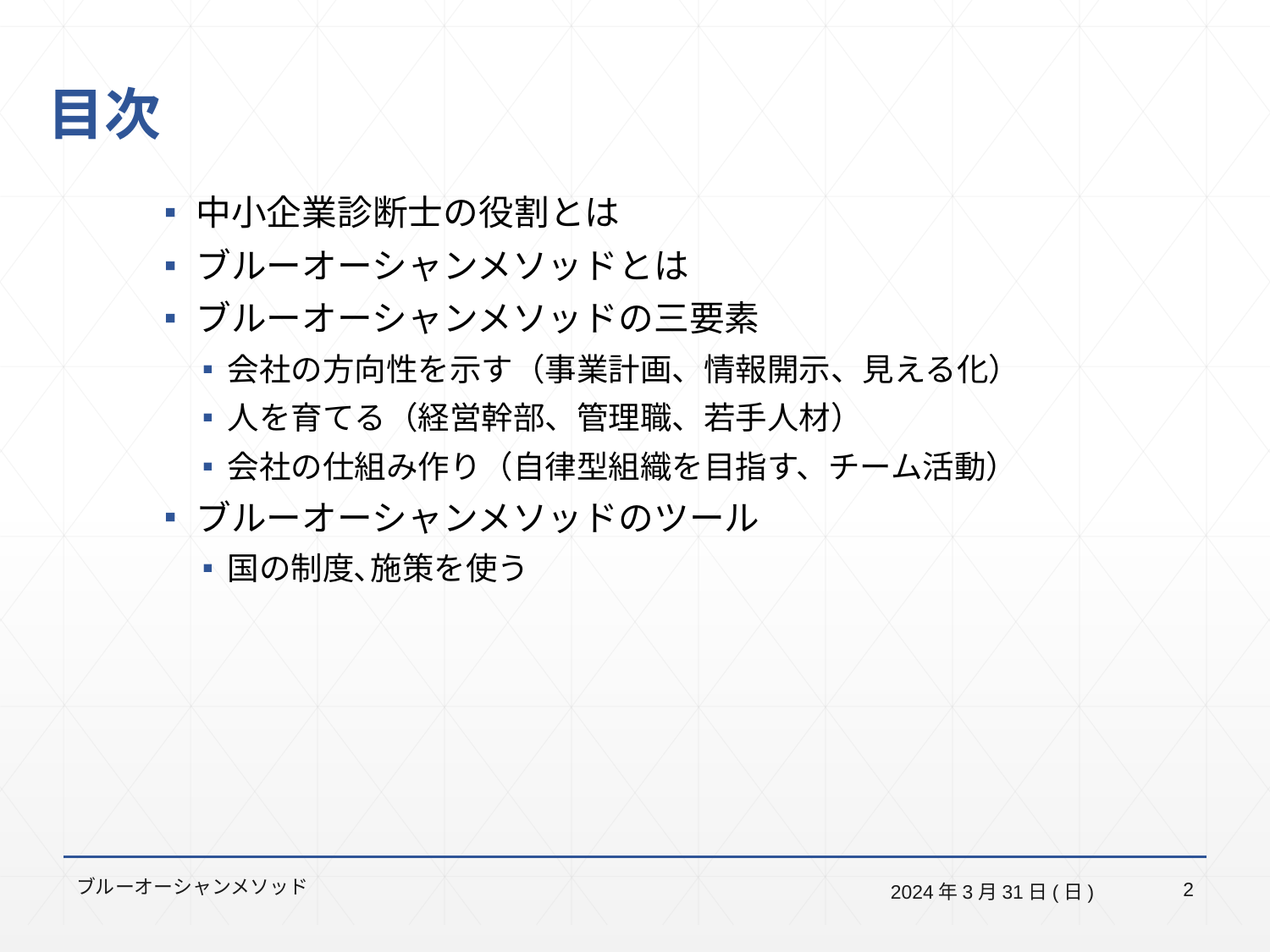

# 目次
中小企業診断士の役割とは
ブルーオーシャンメソッドとは
ブルーオーシャンメソッドの三要素
会社の方向性を示す（事業計画、情報開示、見える化）
人を育てる（経営幹部、管理職、若手人材）
会社の仕組み作り（自律型組織を目指す、チーム活動）
ブルーオーシャンメソッドのツール
国の制度､施策を使う

2024年3月31日(日)
ブルーオーシャンメソッド
2